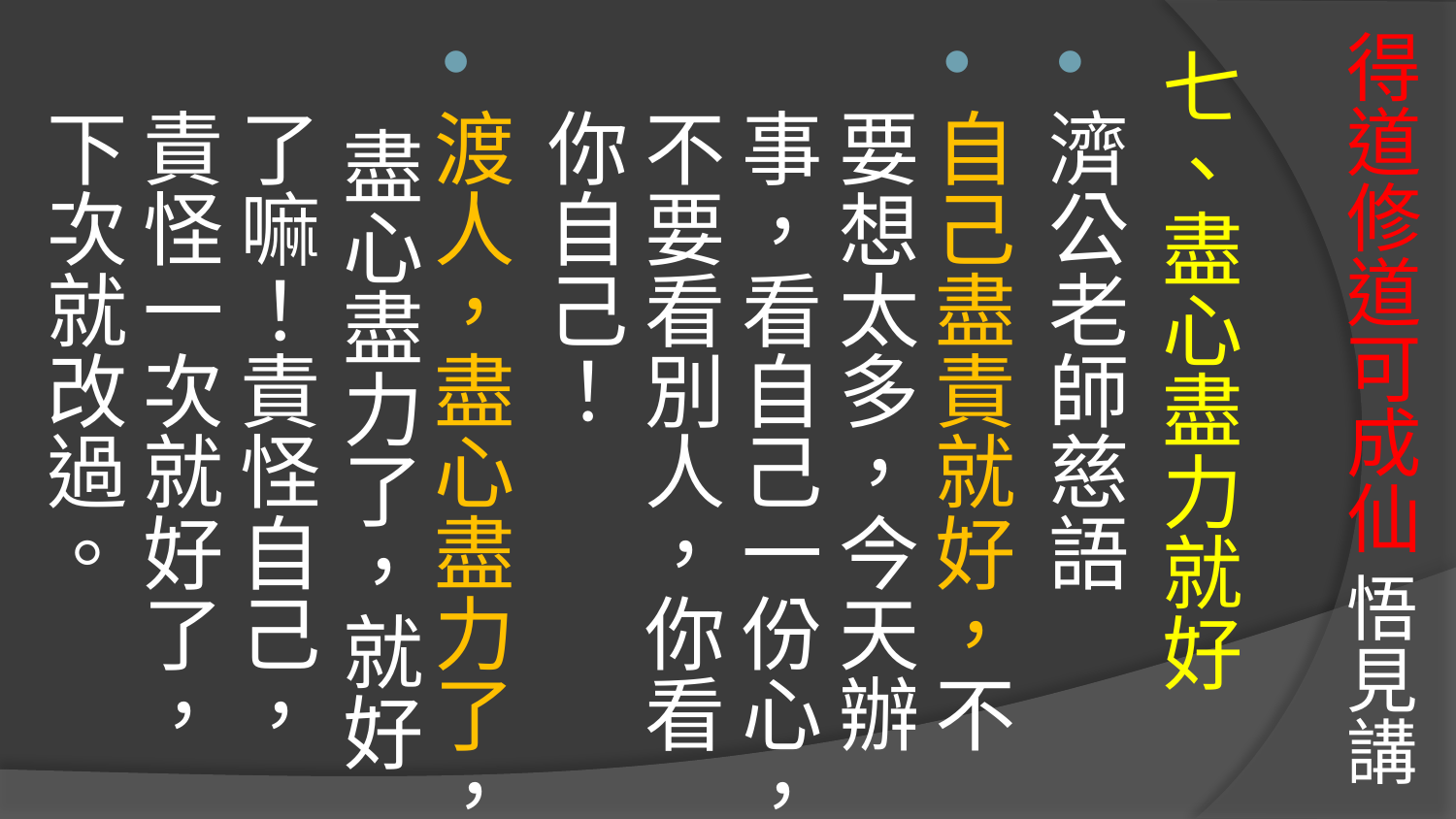

# 得道修道可成仙 悟見講
七、盡心盡力就好
濟公老師慈語
自己盡責就好，不要想太多，今天辦事，看自己一份心，不要看別人，你看你自己！
渡人，盡心盡力了， 盡心盡力了，就好了嘛！責怪自己，責怪一次就好了，下次就改過。